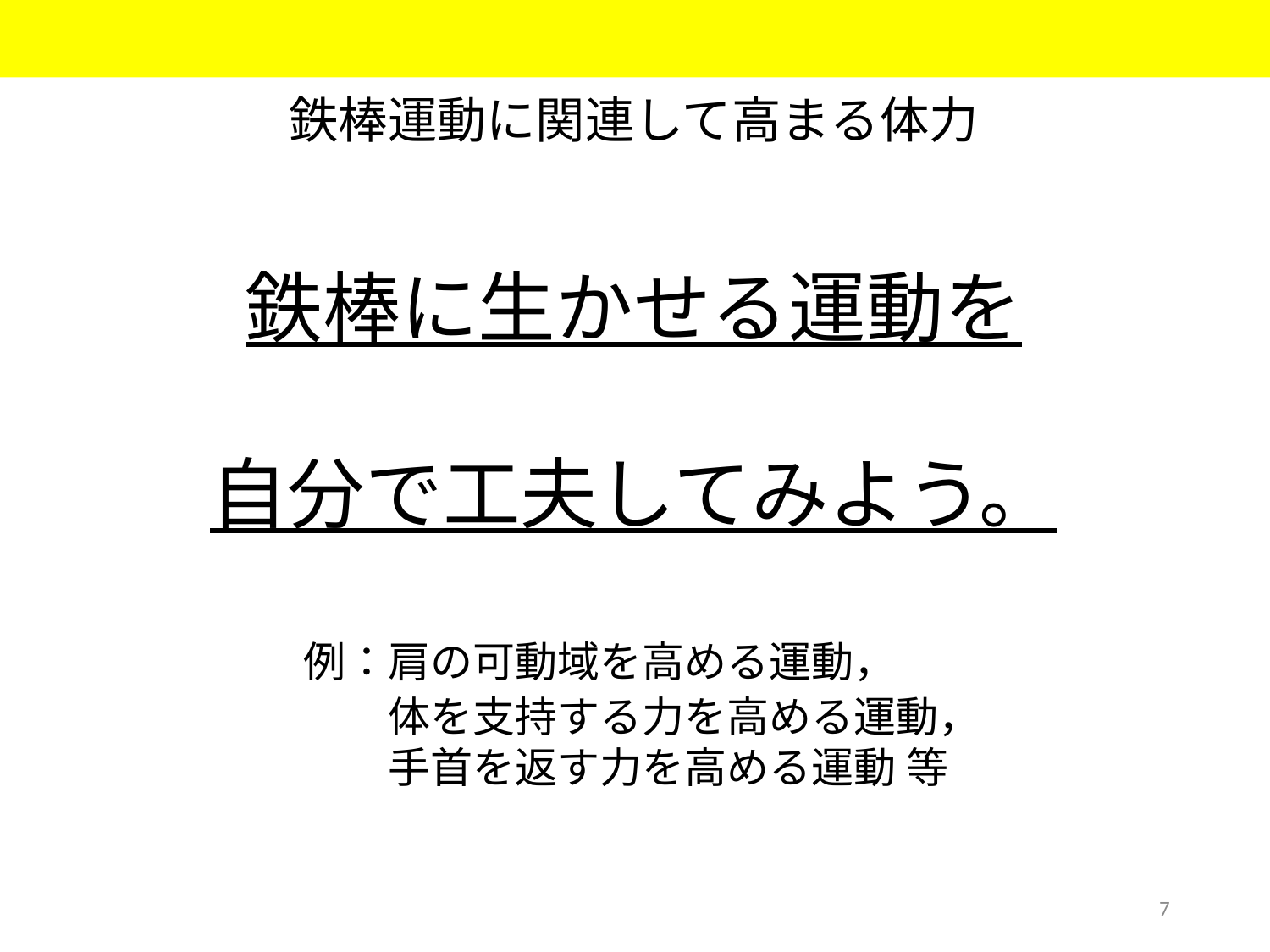

鉄棒運動に関連して高まる体力

鉄棒に生かせる運動を

自分で工夫してみよう。

　　例：肩の可動域を高める運動，
　　　　　体を支持する力を高める運動，
　　　　　手首を返す力を高める運動 等

7